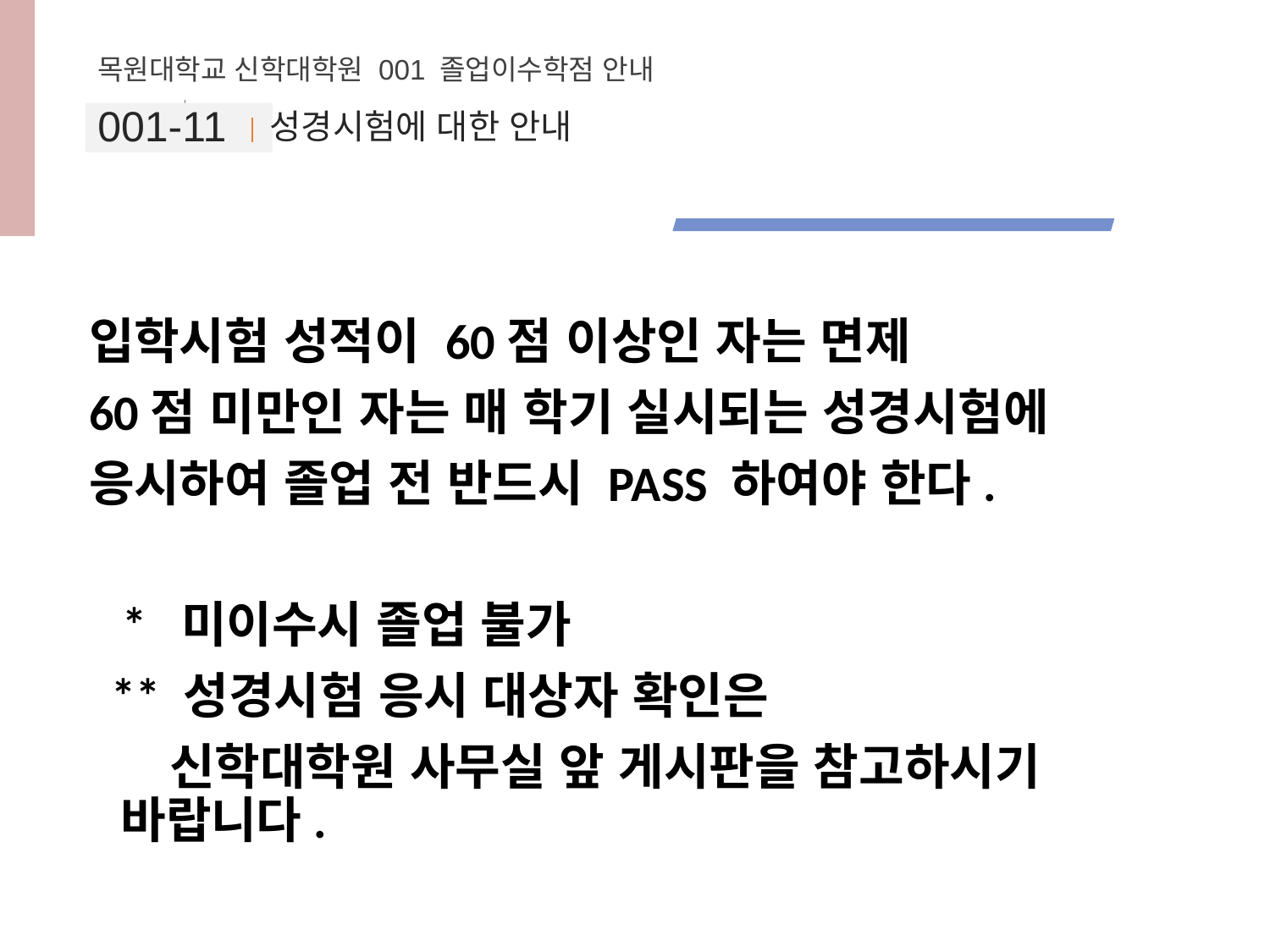

목원대학교 신학대학원 001 졸업이수학점 안내
001-11
# 성경시험에 대한 안내
입학시험 성적이 60점 이상인 자는 면제
60점 미만인 자는 매 학기 실시되는 성경시험에
응시하여 졸업 전 반드시 PASS 하여야 한다.

   *  미이수시 졸업 불가
  ** 성경시험 응시 대상자 확인은
     신학대학원 사무실 앞 게시판을 참고하시기 바랍니다.